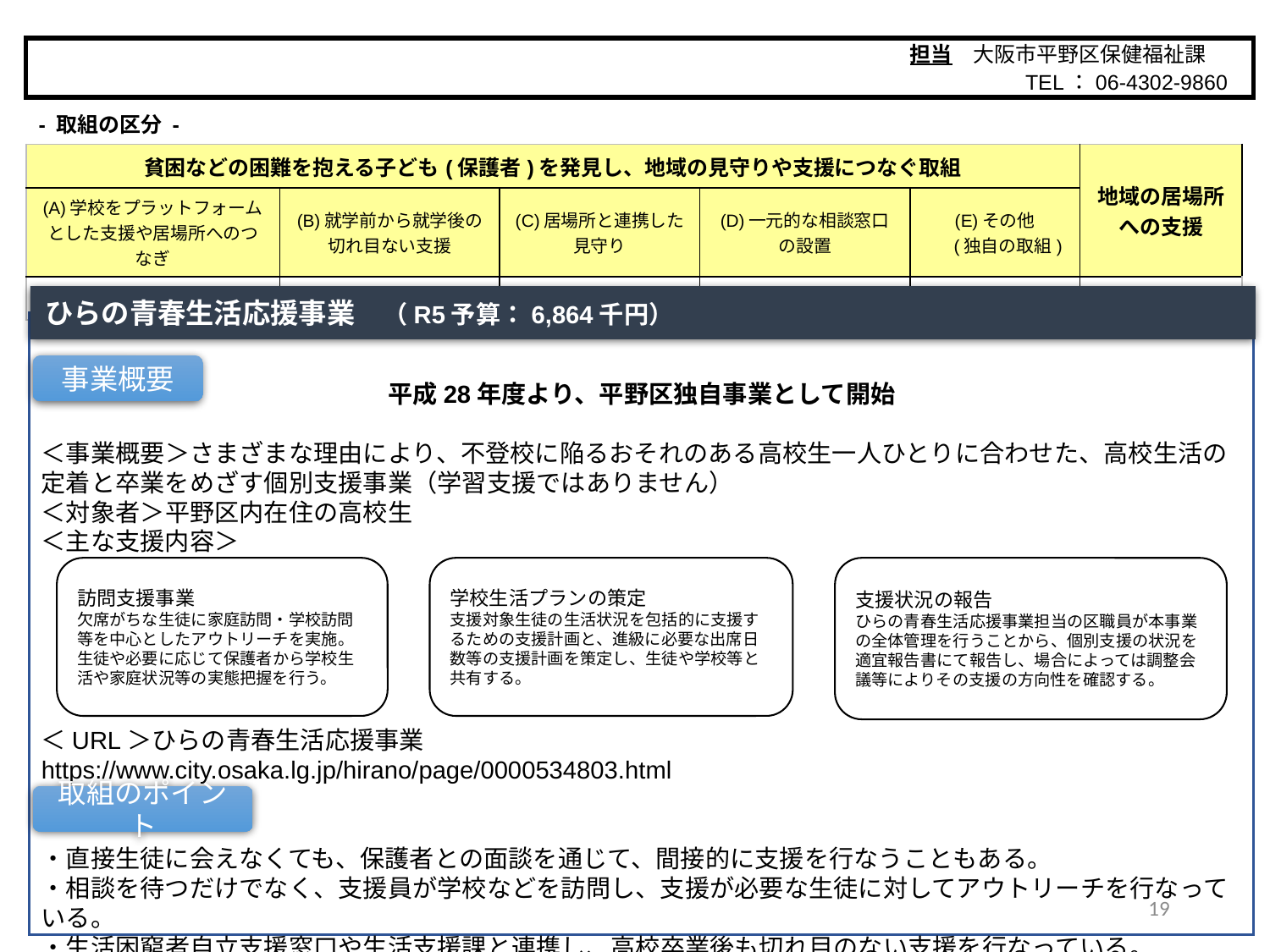

担当　大阪市平野区保健福祉課
　　　　　 TEL：06-4302-9860

大阪市
- 取組の区分 -
| 貧困などの困難を抱える子ども(保護者)を発見し、地域の見守りや支援につなぐ取組 |  |  |  |  | 地域の居場所 への支援 |
| --- | --- | --- | --- | --- | --- |
| (A)学校をプラットフォームとした支援や居場所へのつなぎ | (B)就学前から就学後の 切れ目ない支援 | (C)居場所と連携した 見守り | (D)一元的な相談窓口 の設置 | (E)その他 　 (独自の取組) |  |
|  |  |  |  | 〇 |  |
ひらの青春生活応援事業　（R5予算：6,864千円）

　　　　　　　　　　　　　　平成28年度より、平野区独自事業として開始

＜事業概要＞さまざまな理由により、不登校に陥るおそれのある高校生一人ひとりに合わせた、高校生活の定着と卒業をめざす個別支援事業（学習支援ではありません）
＜対象者＞平野区内在住の高校生
＜主な支援内容＞

＜URL＞ひらの青春生活応援事業
https://www.city.osaka.lg.jp/hirano/page/0000534803.html

・直接生徒に会えなくても、保護者との面談を通じて、間接的に支援を行なうこともある。
・相談を待つだけでなく、支援員が学校などを訪問し、支援が必要な生徒に対してアウトリーチを行なっている。
・生活困窮者自立支援窓口や生活支援課と連携し、高校卒業後も切れ目のない支援を行なっている。

事業概要
訪問支援事業
欠席がちな生徒に家庭訪問・学校訪問等を中心としたアウトリーチを実施。生徒や必要に応じて保護者から学校生活や家庭状況等の実態把握を行う。
学校生活プランの策定
支援対象生徒の生活状況を包括的に支援するための支援計画と、進級に必要な出席日数等の支援計画を策定し、生徒や学校等と共有する。
支援状況の報告
ひらの青春生活応援事業担当の区職員が本事業の全体管理を行うことから、個別支援の状況を適宜報告書にて報告し、場合によっては調整会議等によりその支援の方向性を確認する。
取組のポイント
19